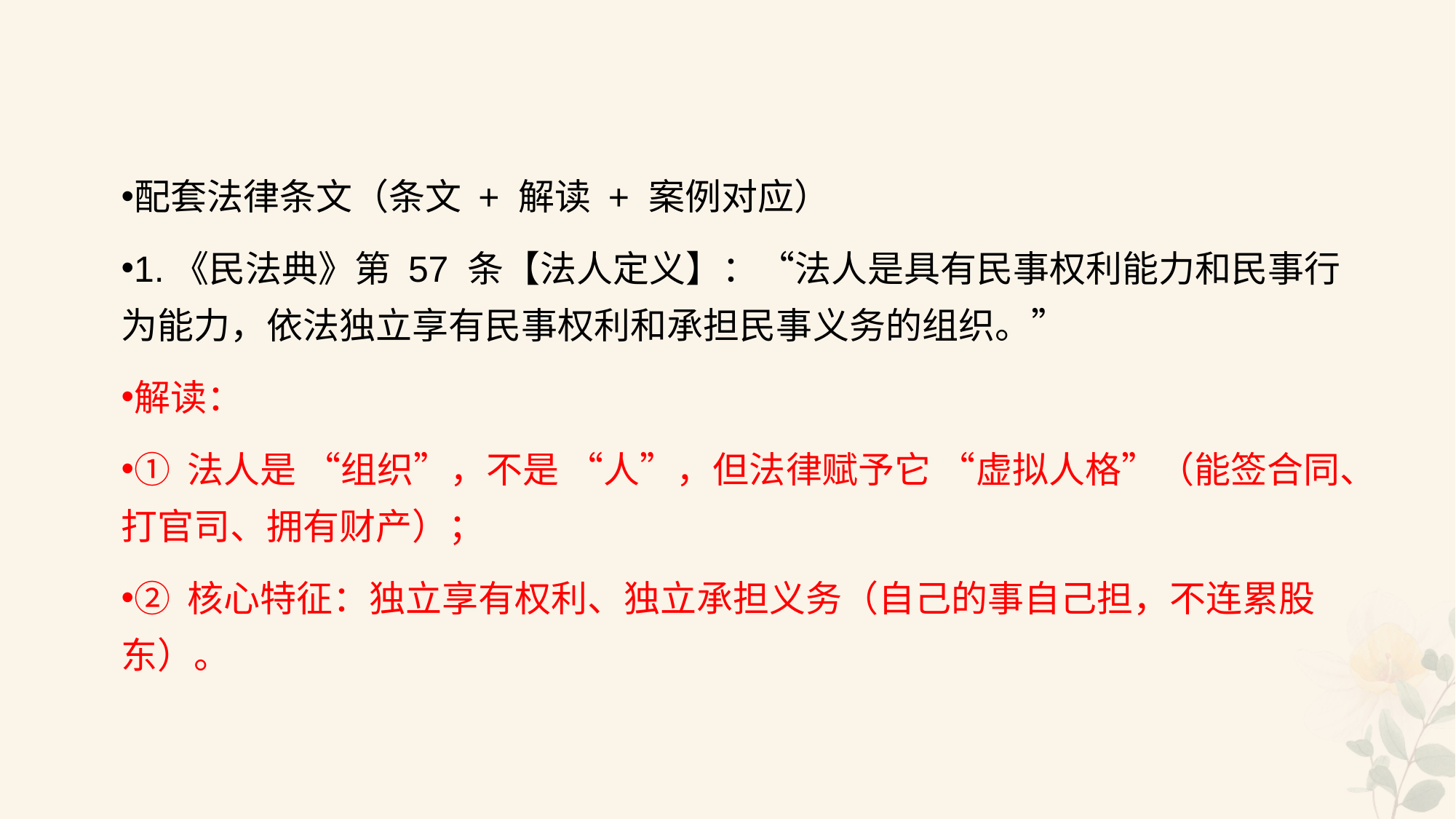

#
配套法律条文（条文 + 解读 + 案例对应）
1.《民法典》第 57 条【法人定义】：“法人是具有民事权利能力和民事行为能力，依法独立享有民事权利和承担民事义务的组织。”
解读：
① 法人是 “组织”，不是 “人”，但法律赋予它 “虚拟人格”（能签合同、打官司、拥有财产）；
② 核心特征：独立享有权利、独立承担义务（自己的事自己担，不连累股东）。